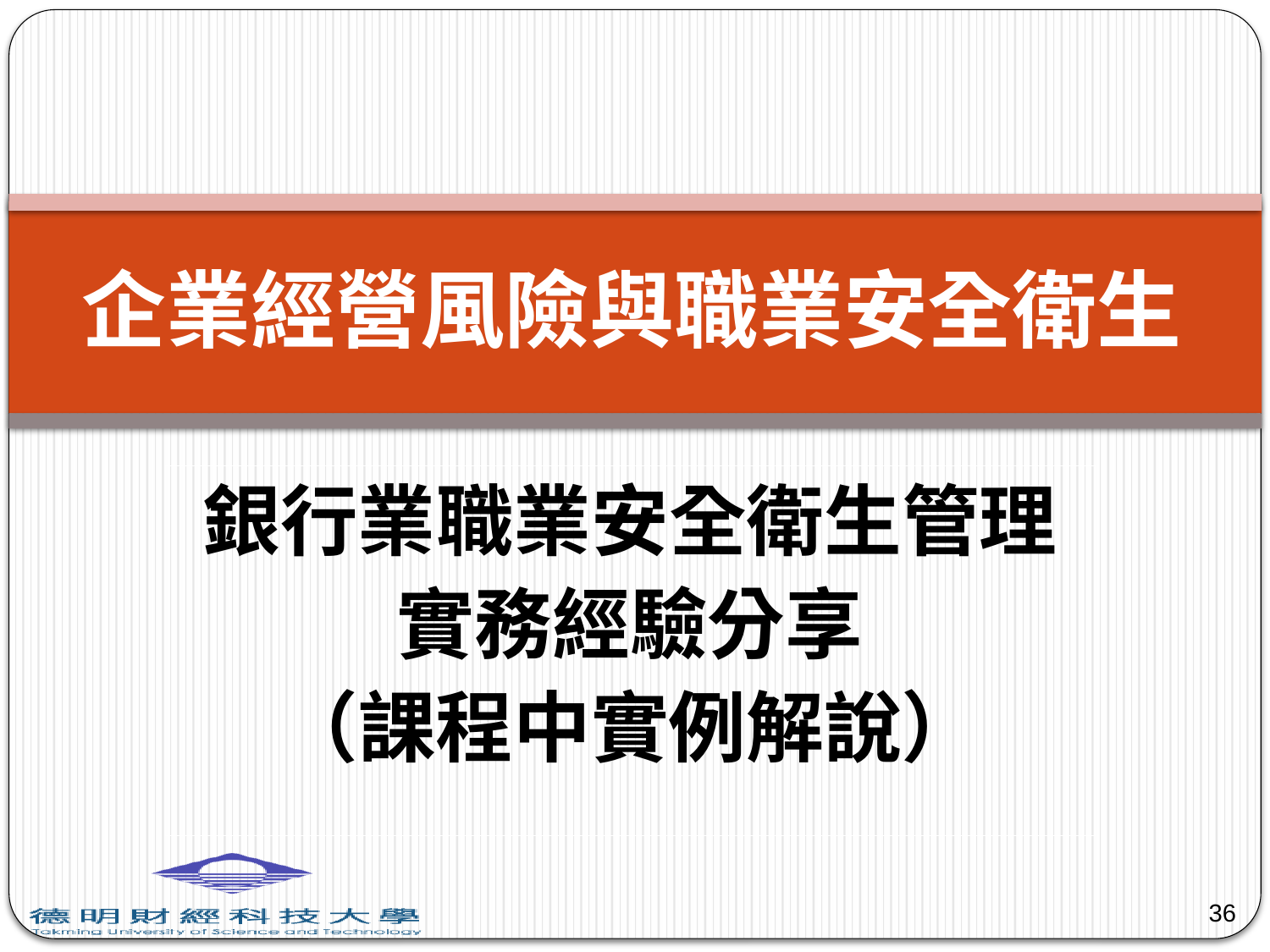

# 企業經營風險與職業安全衛生
銀行業職業安全衛生管理
實務經驗分享
（課程中實例解說）

36